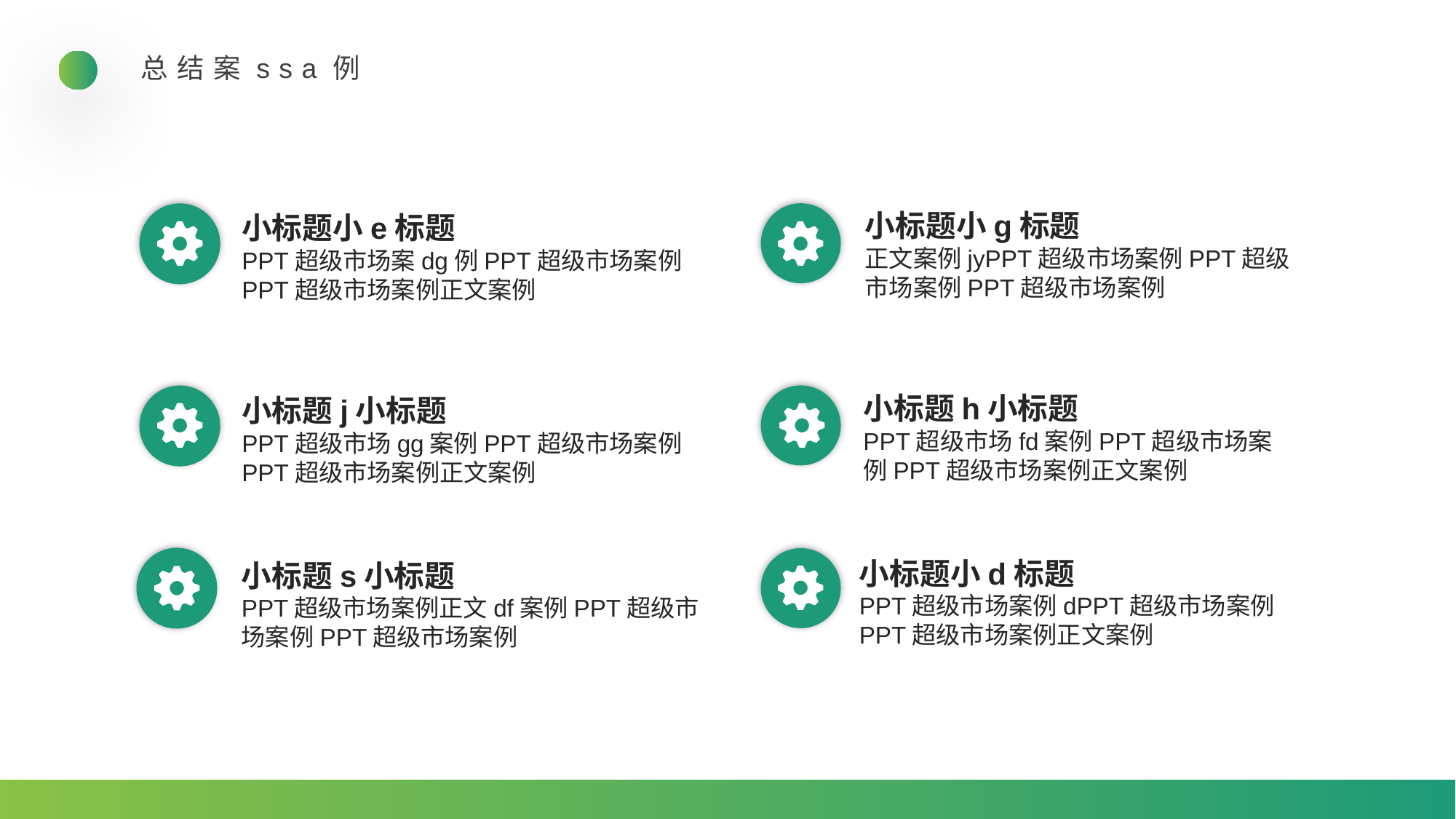

总结案ssa例

小标题小g标题
正文案例jyPPT超级市场案例PPT超级市场案例PPT超级市场案例

小标题小e标题
PPT超级市场案dg例PPT超级市场案例PPT超级市场案例正文案例

小标题h小标题
PPT超级市场fd案例PPT超级市场案例PPT超级市场案例正文案例

小标题j小标题
PPT超级市场gg案例PPT超级市场案例PPT超级市场案例正文案例

小标题小d标题
PPT超级市场案例dPPT超级市场案例PPT超级市场案例正文案例
小标题s小标题
PPT超级市场案例正文df案例PPT超级市场案例PPT超级市场案例